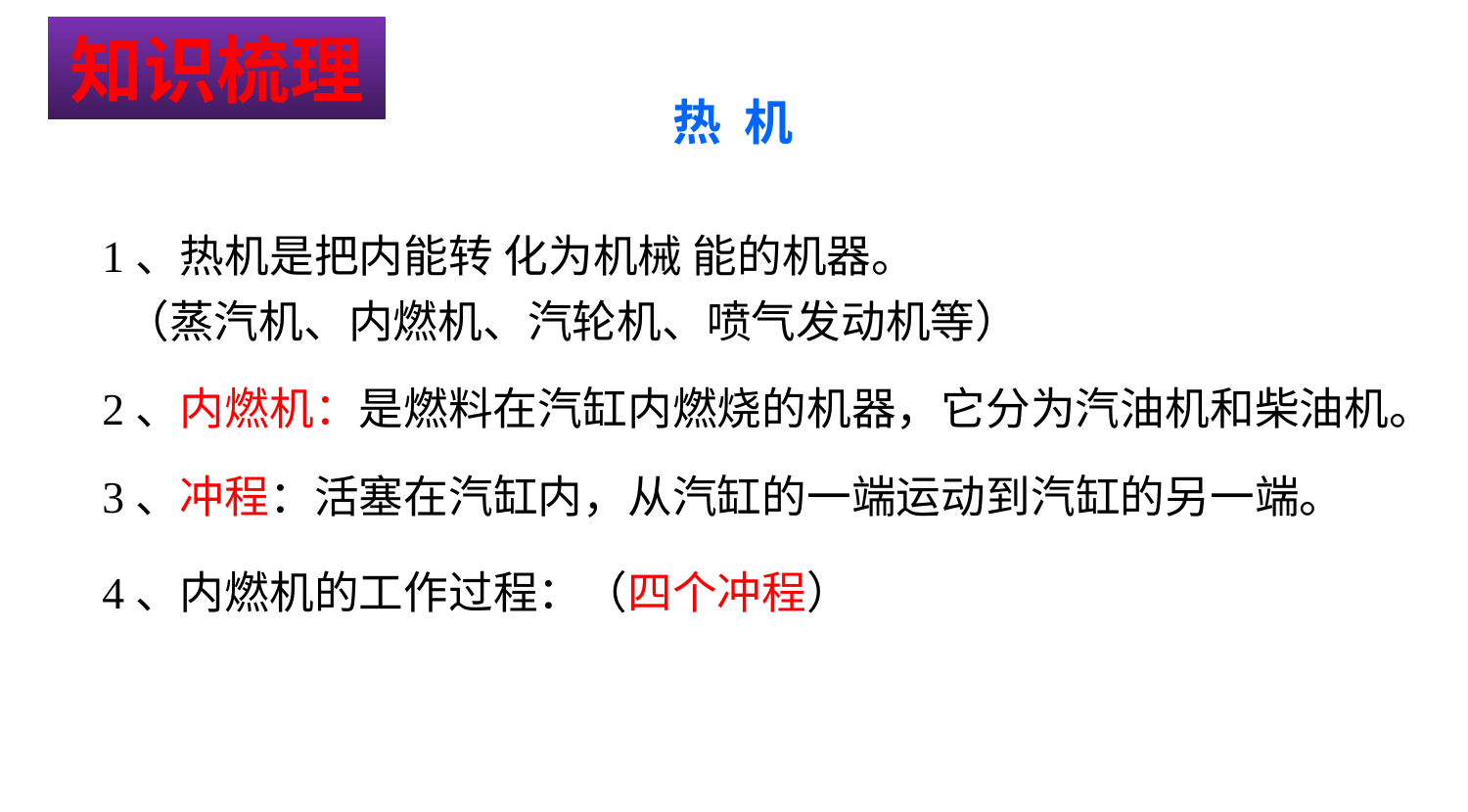

知识梳理
热  机
1、热机是把内能转 化为机械 能的机器。

	（蒸汽机、内燃机、汽轮机、喷气发动机等）

2、内燃机：是燃料在汽缸内燃烧的机器，它分为汽油机和柴油机。

3、冲程：活塞在汽缸内，从汽缸的一端运动到汽缸的另一端。

4、内燃机的工作过程：（四个冲程）